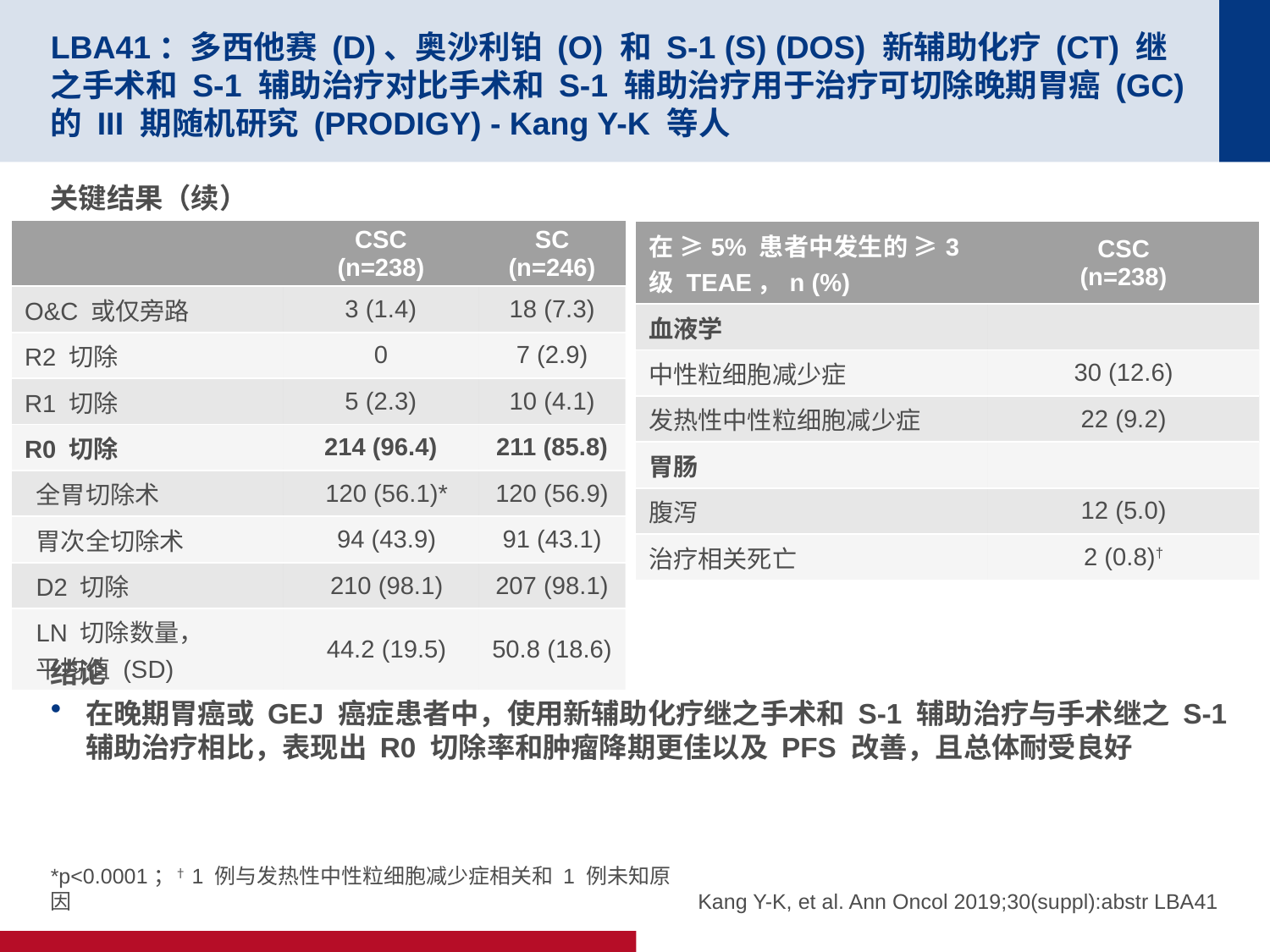

# LBA41：多西他赛 (D)、奥沙利铂 (O) 和 S-1 (S) (DOS) 新辅助化疗 (CT) 继之手术和 S-1 辅助治疗对比手术和 S-1 辅助治疗用于治疗可切除晚期胃癌 (GC) 的 III 期随机研究 (PRODIGY) - Kang Y-K 等人
关键结果（续）
结论
在晚期胃癌或 GEJ 癌症患者中，使用新辅助化疗继之手术和 S-1 辅助治疗与手术继之 S-1 辅助治疗相比，表现出 R0 切除率和肿瘤降期更佳以及 PFS 改善，且总体耐受良好
|  | CSC (n=238) | SC (n=246) |
| --- | --- | --- |
| O&C 或仅旁路 | 3 (1.4) | 18 (7.3) |
| R2 切除 | 0 | 7 (2.9) |
| R1 切除 | 5 (2.3) | 10 (4.1) |
| R0 切除 | 214 (96.4) | 211 (85.8) |
| 全胃切除术 | 120 (56.1)\* | 120 (56.9) |
| 胃次全切除术 | 94 (43.9) | 91 (43.1) |
| D2 切除 | 210 (98.1) | 207 (98.1) |
| LN 切除数量， 平均值 (SD) | 44.2 (19.5) | 50.8 (18.6) |
| 在 ≥5% 患者中发生的 ≥3 级 TEAE，n (%) | CSC (n=238) |
| --- | --- |
| 血液学 |  |
| 中性粒细胞减少症 | 30 (12.6) |
| 发热性中性粒细胞减少症 | 22 (9.2) |
| 胃肠 |  |
| 腹泻 | 12 (5.0) |
| 治疗相关死亡 | 2 (0.8)† |
*p<0.0001；†1 例与发热性中性粒细胞减少症相关和 1 例未知原因
Kang Y-K, et al. Ann Oncol 2019;30(suppl):abstr LBA41